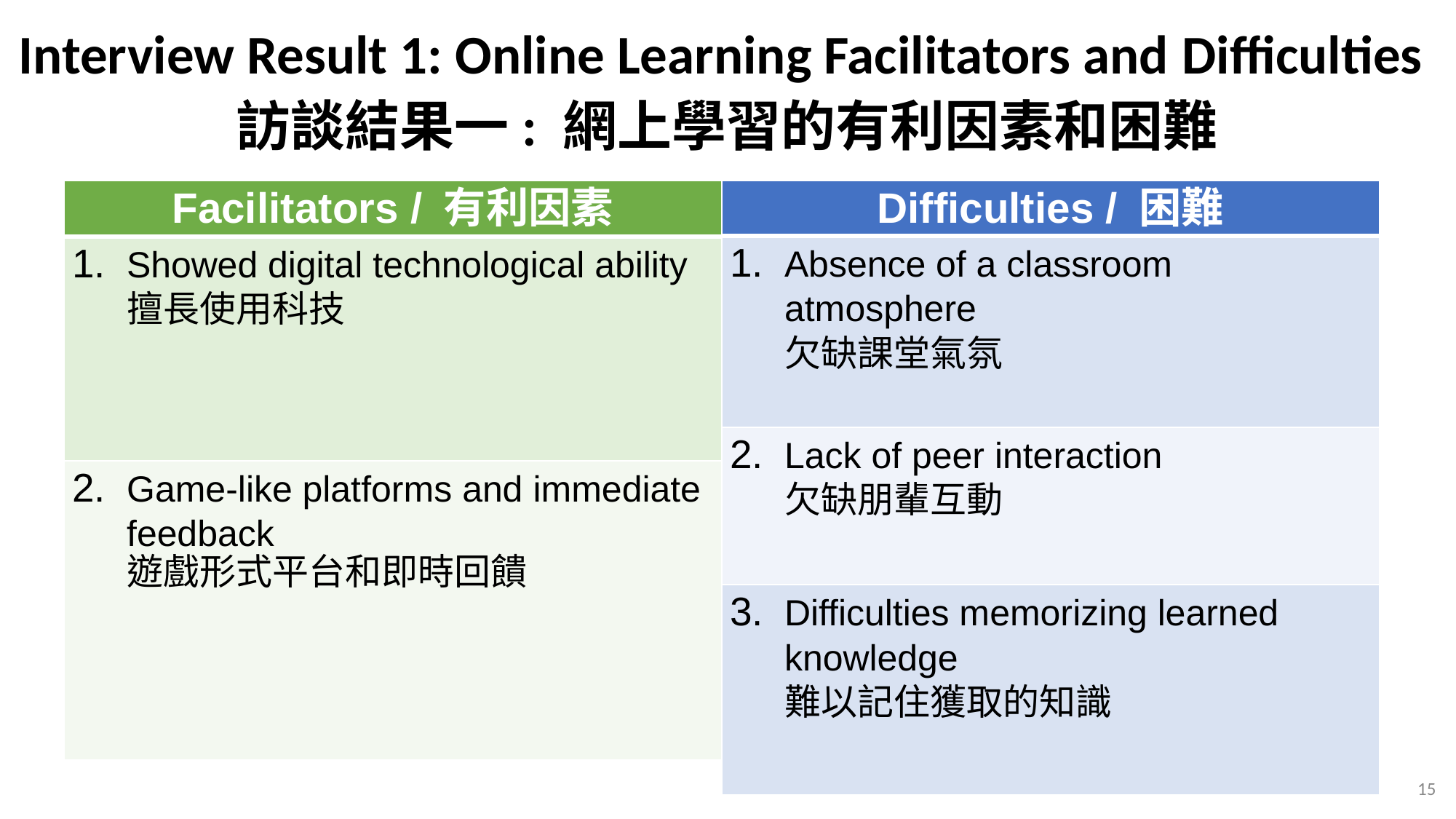

Interview Result 1: Online Learning Facilitators and Difficulties
訪談結果一: 網上學習的有利因素和困難
| Difficulties / 困難 |
| --- |
| Absence of a classroom atmosphere 欠缺課堂氣氛 |
| Lack of peer interaction 欠缺朋輩互動 |
| Difficulties memorizing learned knowledge 難以記住獲取的知識 |
| Facilitators / 有利因素 |
| --- |
| Showed digital technological ability 擅長使用科技 |
| Game-like platforms and immediate feedback 遊戲形式平台和即時回饋 |
15